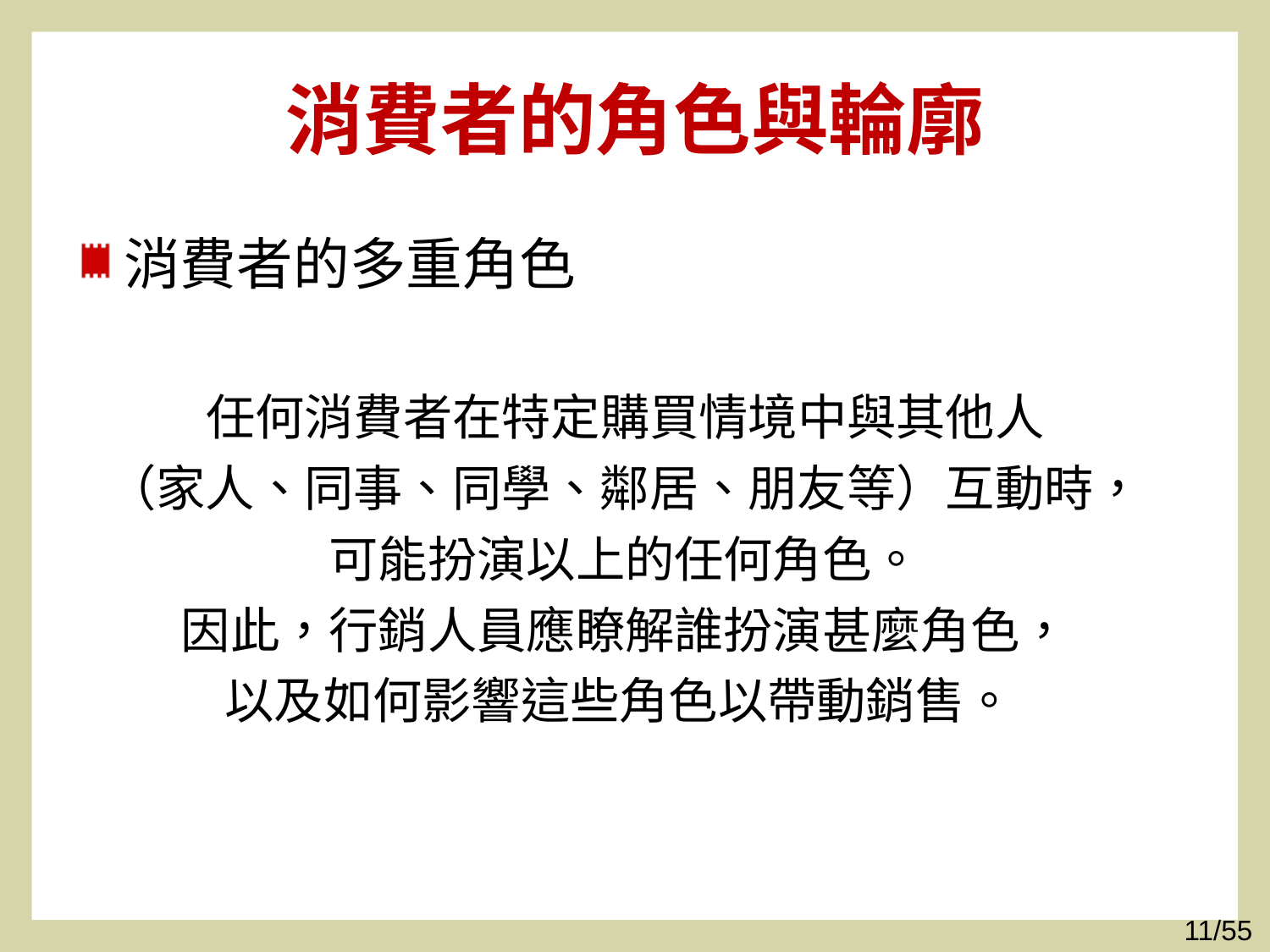

# 消費者的角色與輪廓
消費者的多重角色
任何消費者在特定購買情境中與其他人
（家人、同事、同學、鄰居、朋友等）互動時，
可能扮演以上的任何角色。
因此，行銷人員應瞭解誰扮演甚麼角色，
以及如何影響這些角色以帶動銷售。
11/55